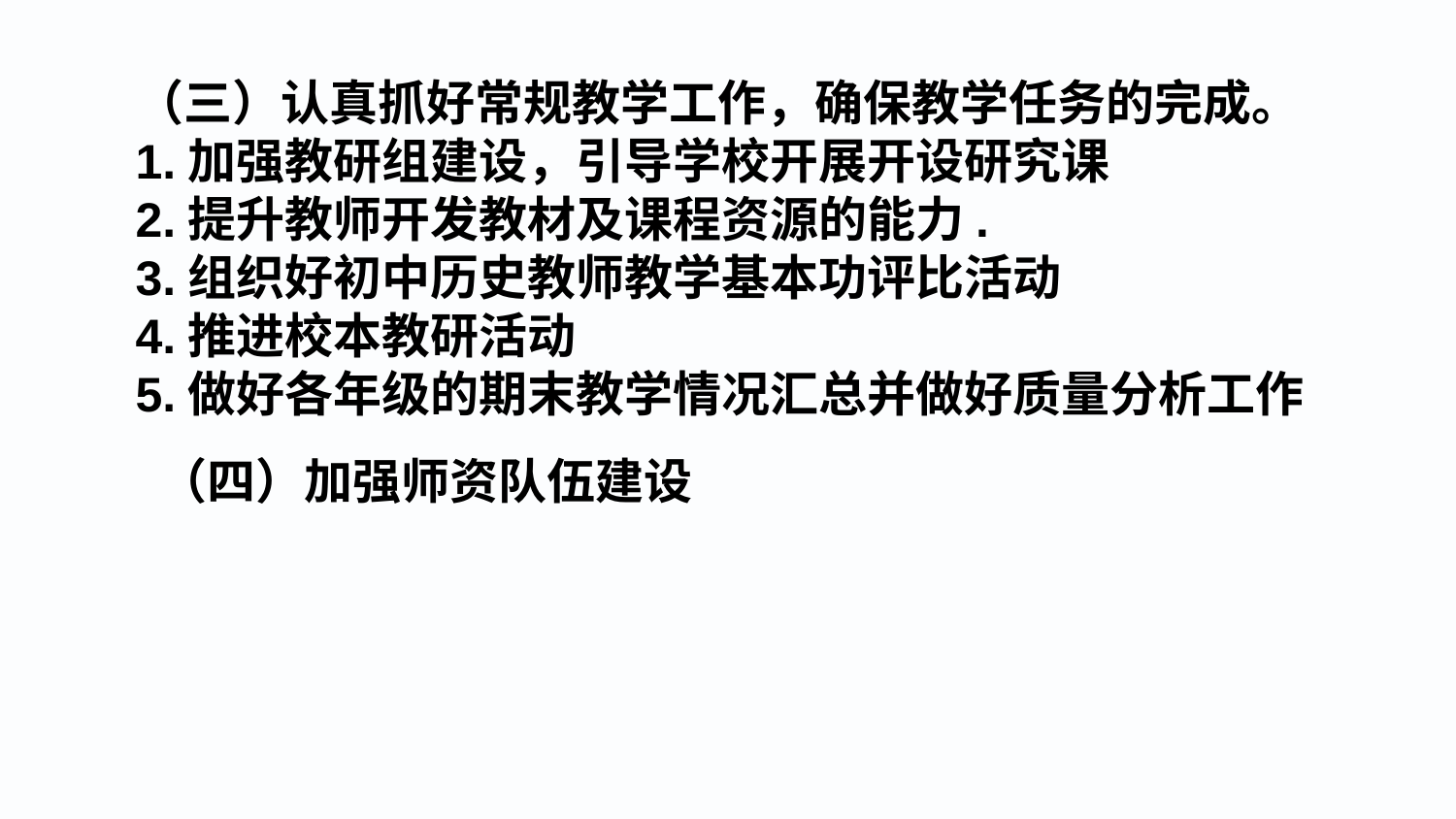

（三）认真抓好常规教学工作，确保教学任务的完成。
1.加强教研组建设，引导学校开展开设研究课
2.提升教师开发教材及课程资源的能力.
3.组织好初中历史教师教学基本功评比活动
4.推进校本教研活动
5.做好各年级的期末教学情况汇总并做好质量分析工作

（四）加强师资队伍建设